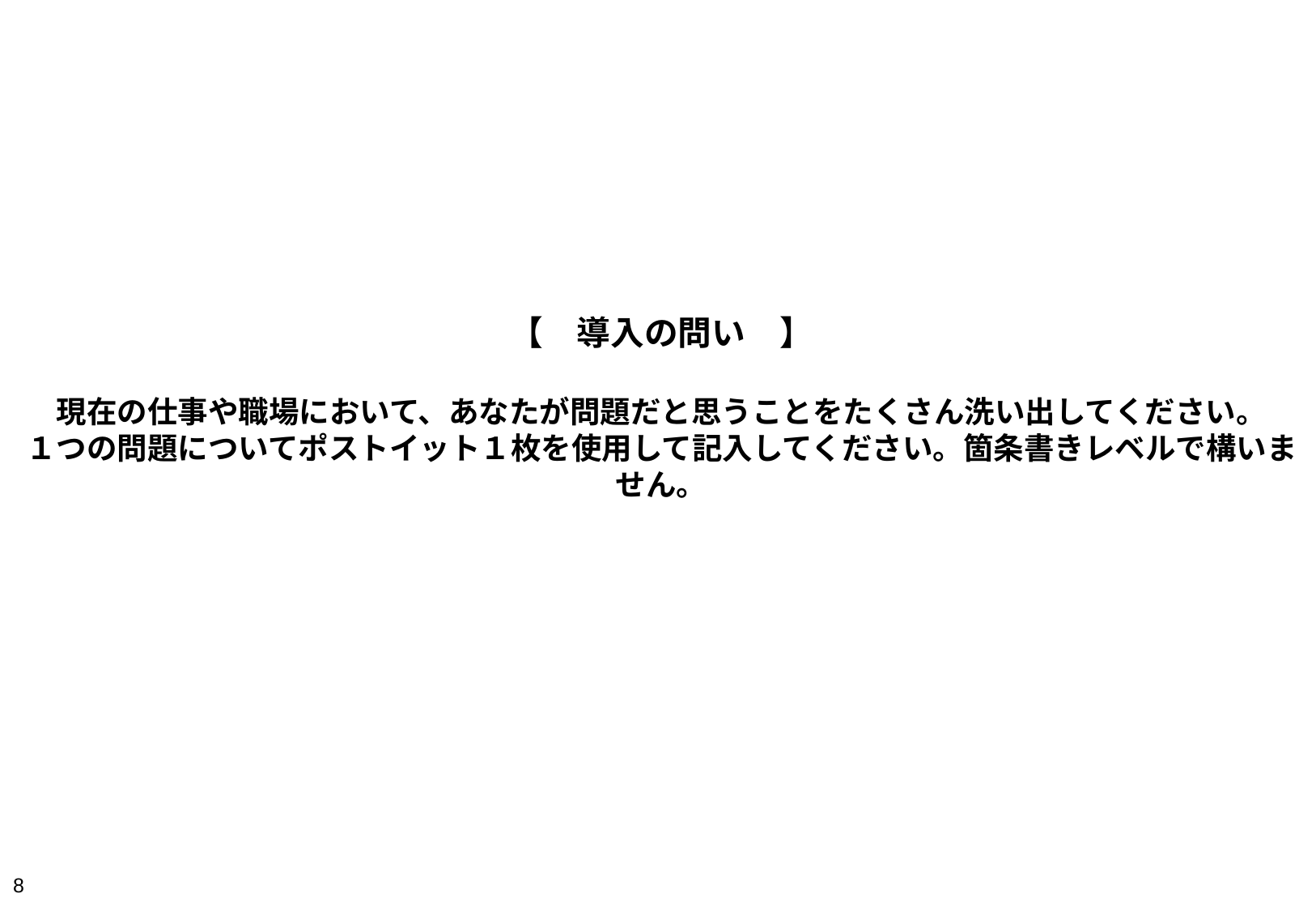

【　導入の問い　】

現在の仕事や職場において、あなたが問題だと思うことをたくさん洗い出してください。
１つの問題についてポストイット１枚を使用して記入してください。箇条書きレベルで構いません。

8